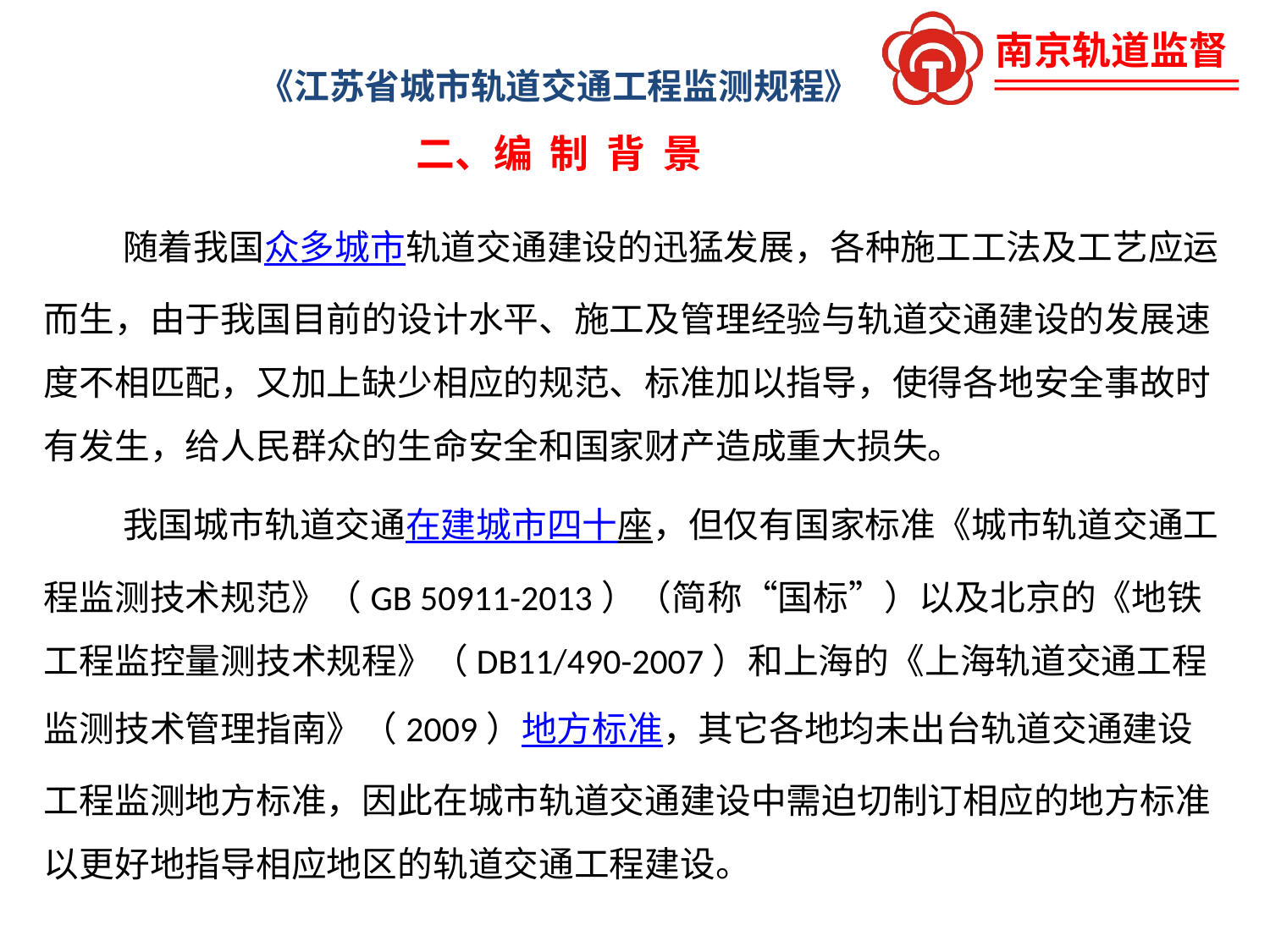

《江苏省城市轨道交通工程监测规程》
二、编  制  背  景
         随着我国众多城市轨道交通建设的迅猛发展，各种施工工法及工艺应运而生，由于我国目前的设计水平、施工及管理经验与轨道交通建设的发展速度不相匹配，又加上缺少相应的规范、标准加以指导，使得各地安全事故时有发生，给人民群众的生命安全和国家财产造成重大损失。
         我国城市轨道交通在建城市四十座，但仅有国家标准《城市轨道交通工程监测技术规范》（GB 50911-2013）（简称“国标”）以及北京的《地铁工程监控量测技术规程》（DB11/490-2007）和上海的《上海轨道交通工程监测技术管理指南》（2009）地方标准，其它各地均未出台轨道交通建设工程监测地方标准，因此在城市轨道交通建设中需迫切制订相应的地方标准以更好地指导相应地区的轨道交通工程建设。